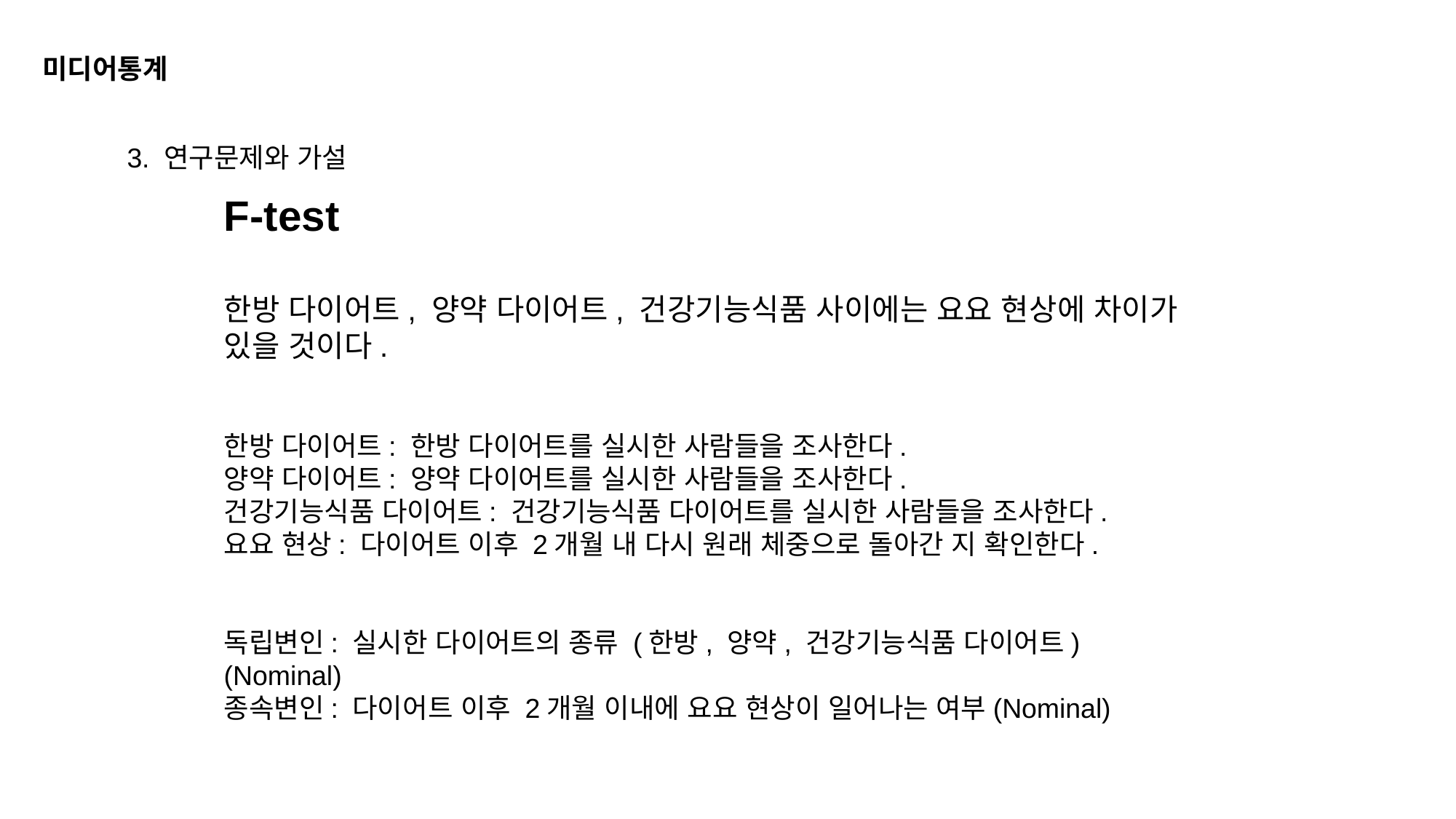

미디어통계
3. 연구문제와 가설
F-test

한방 다이어트, 양약 다이어트, 건강기능식품 사이에는 요요 현상에 차이가 있을 것이다.

한방 다이어트: 한방 다이어트를 실시한 사람들을 조사한다.
양약 다이어트: 양약 다이어트를 실시한 사람들을 조사한다.
건강기능식품 다이어트: 건강기능식품 다이어트를 실시한 사람들을 조사한다.
요요 현상: 다이어트 이후 2개월 내 다시 원래 체중으로 돌아간 지 확인한다.

독립변인: 실시한 다이어트의 종류 (한방, 양약, 건강기능식품 다이어트)
(Nominal)
종속변인: 다이어트 이후 2개월 이내에 요요 현상이 일어나는 여부(Nominal)